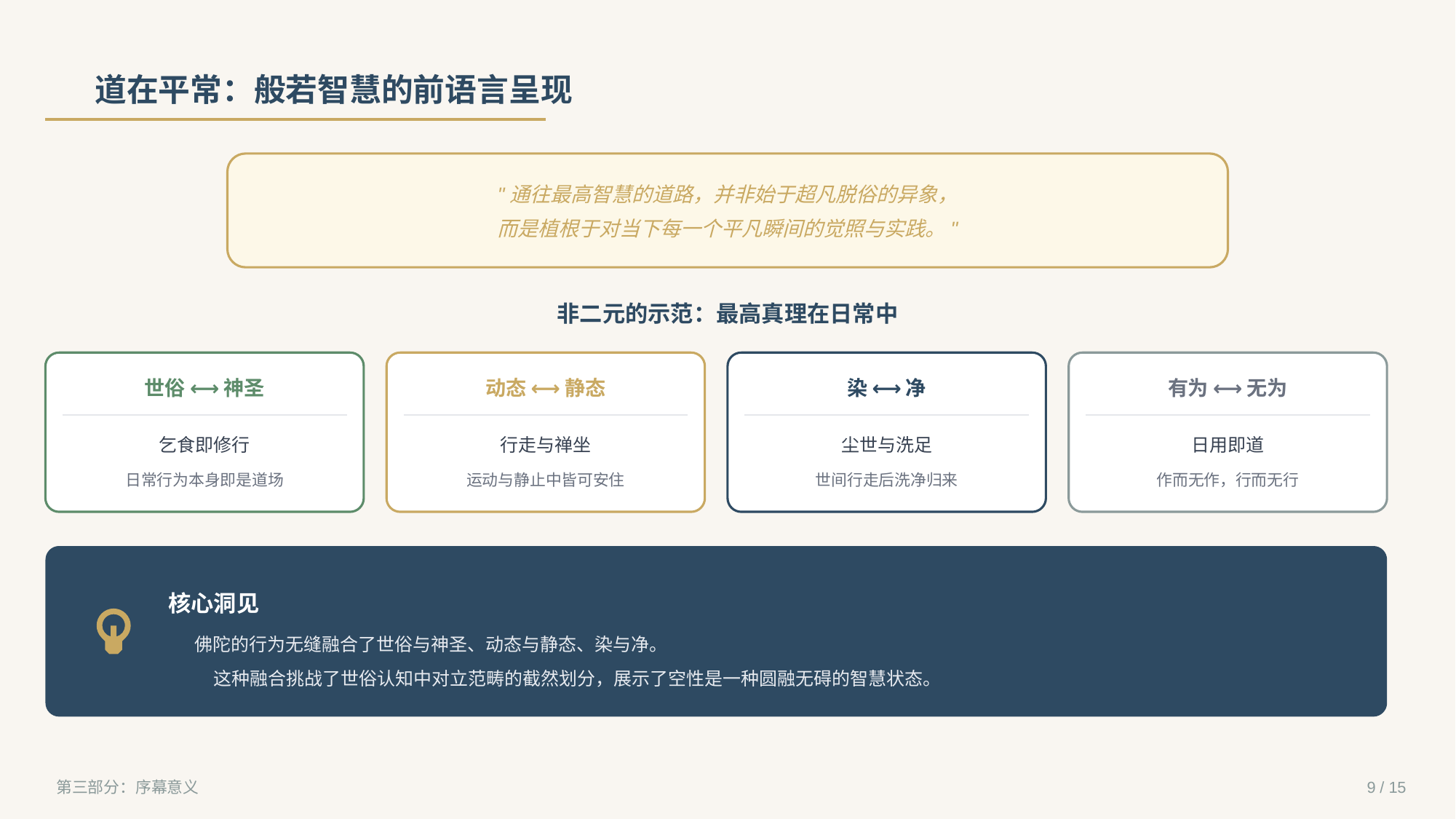

道在平常：般若智慧的前语言呈现

"通往最高智慧的道路，并非始于超凡脱俗的异象，
而是植根于对当下每一个平凡瞬间的觉照与实践。"
非二元的示范：最高真理在日常中

世俗 ⟷ 神圣

乞食即修行
日常行为本身即是道场

动态 ⟷ 静态

行走与禅坐
运动与静止中皆可安住

染 ⟷ 净

尘世与洗足
世间行走后洗净归来

有为 ⟷ 无为

日用即道
作而无作，行而无行

核心洞见

佛陀的行为无缝融合了世俗与神圣、动态与静态、染与净。
这种融合挑战了世俗认知中对立范畴的截然划分，展示了空性是一种圆融无碍的智慧状态。
第三部分：序幕意义
9 / 15